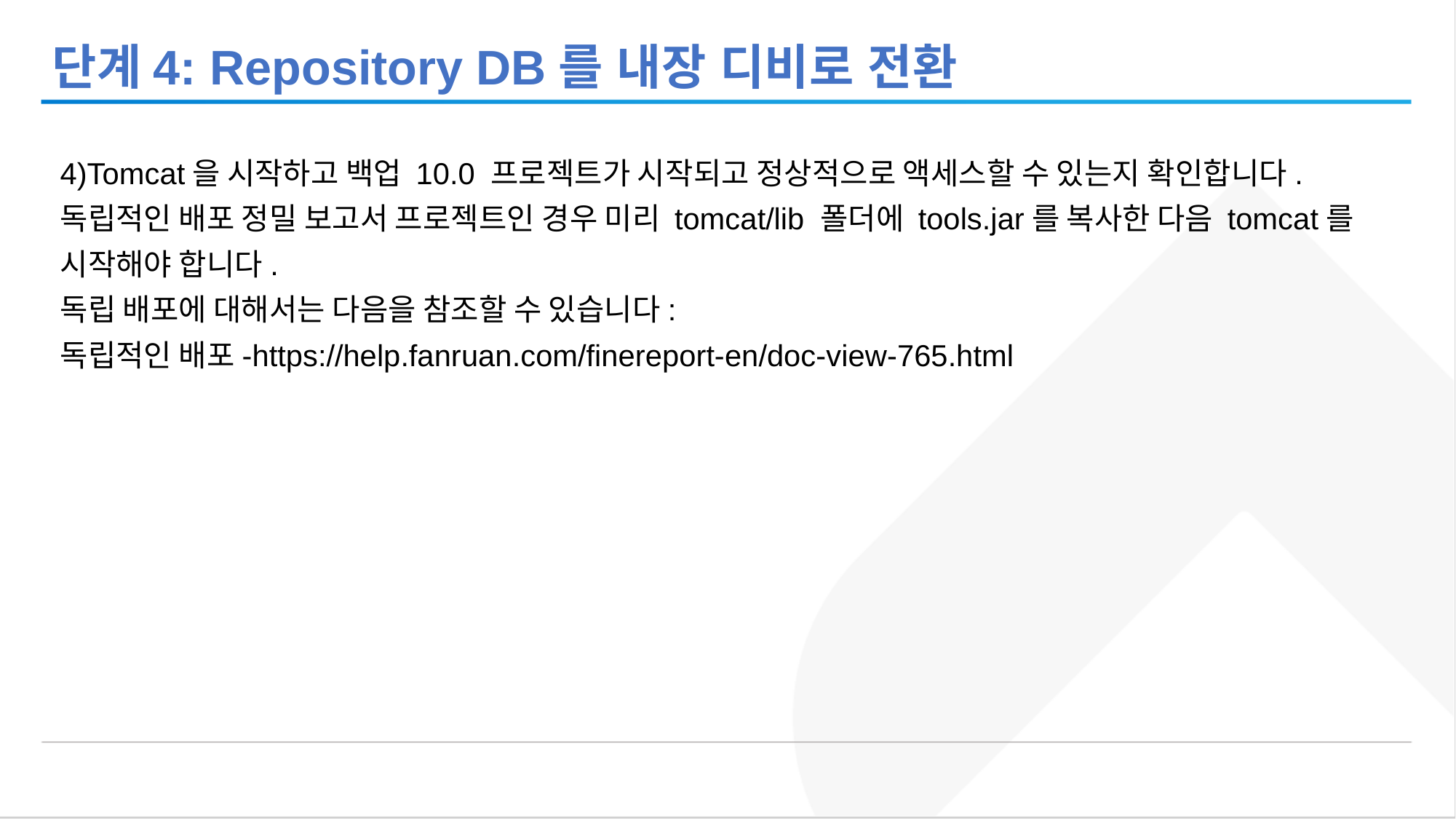

단계4: Repository DB를 내장 디비로 전환
4)Tomcat을 시작하고 백업 10.0 프로젝트가 시작되고 정상적으로 액세스할 수 있는지 확인합니다.
독립적인 배포 정밀 보고서 프로젝트인 경우 미리 tomcat/lib 폴더에 tools.jar를 복사한 다음 tomcat를 시작해야 합니다.
독립 배포에 대해서는 다음을 참조할 수 있습니다:
독립적인 배포-https://help.fanruan.com/finereport-en/doc-view-765.html